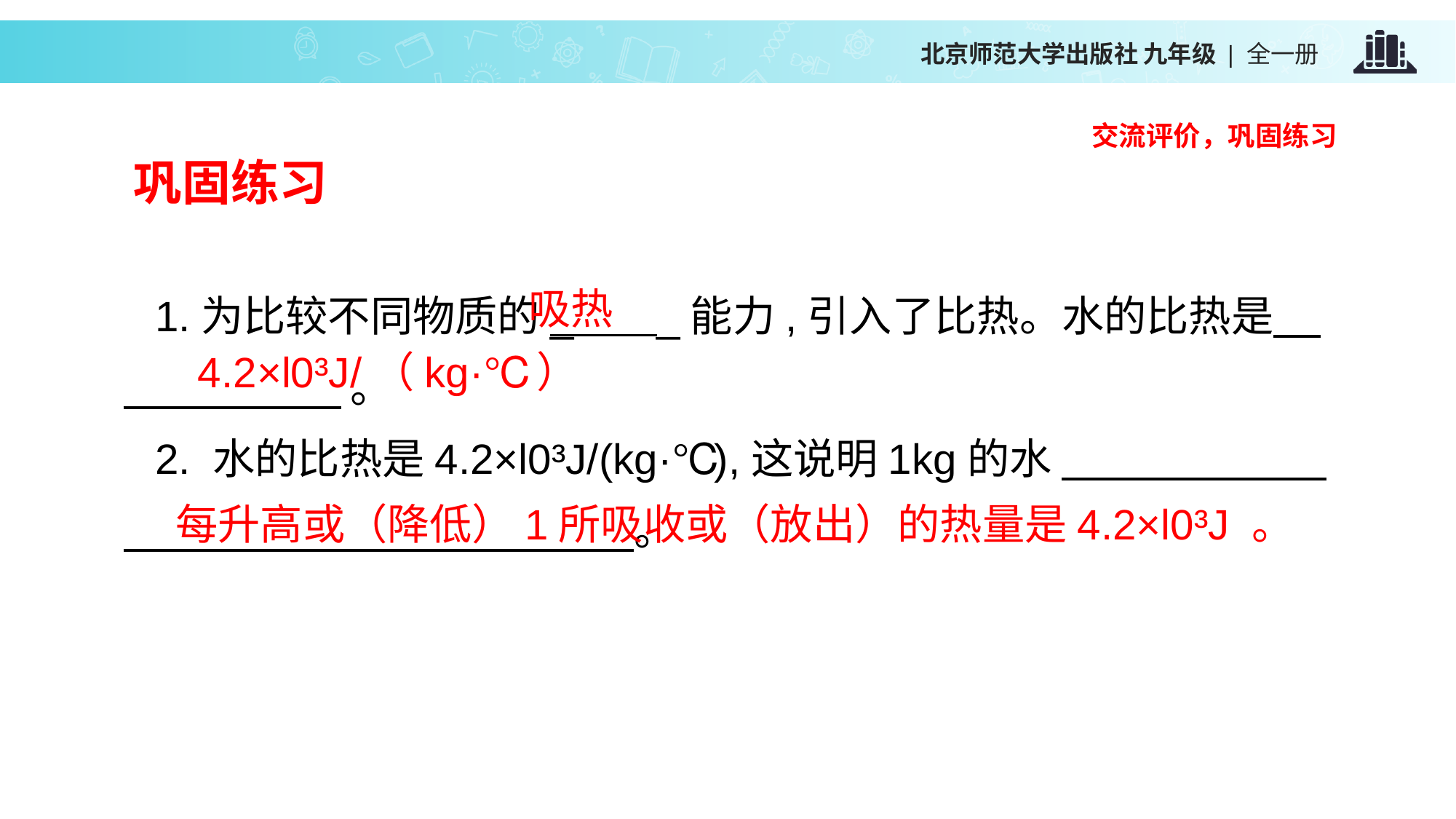

交流评价，巩固练习
巩固练习
1.为比较不同物质的_       _能力,引入了比热。水的比热是                              。
2. 水的比热是4.2×l0³J/(kg·℃),这说明1kg的水                                                                                    。
吸热
4.2×l0³J/（kg·℃）
每升高或（降低）1所吸收或（放出）的热量是4.2×l0³J 。